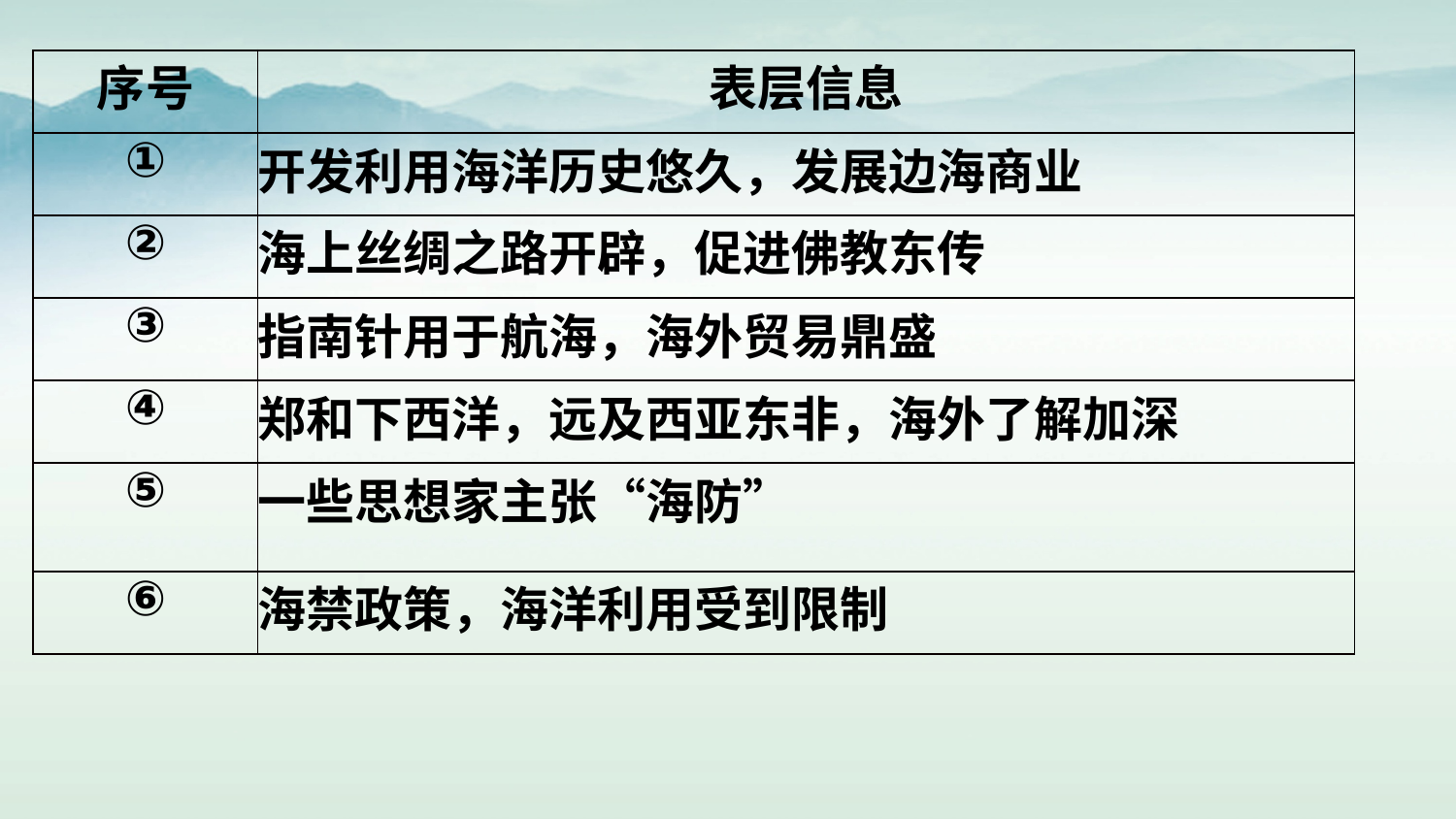

| 序号 | 表层信息 |
| --- | --- |
| ① | 开发利用海洋历史悠久，发展边海商业 |
| ② | 海上丝绸之路开辟，促进佛教东传 |
| ③ | 指南针用于航海，海外贸易鼎盛 |
| ④ | 郑和下西洋，远及西亚东非，海外了解加深 |
| ⑤ | 一些思想家主张“海防” |
| ⑥ | 海禁政策，海洋利用受到限制 |